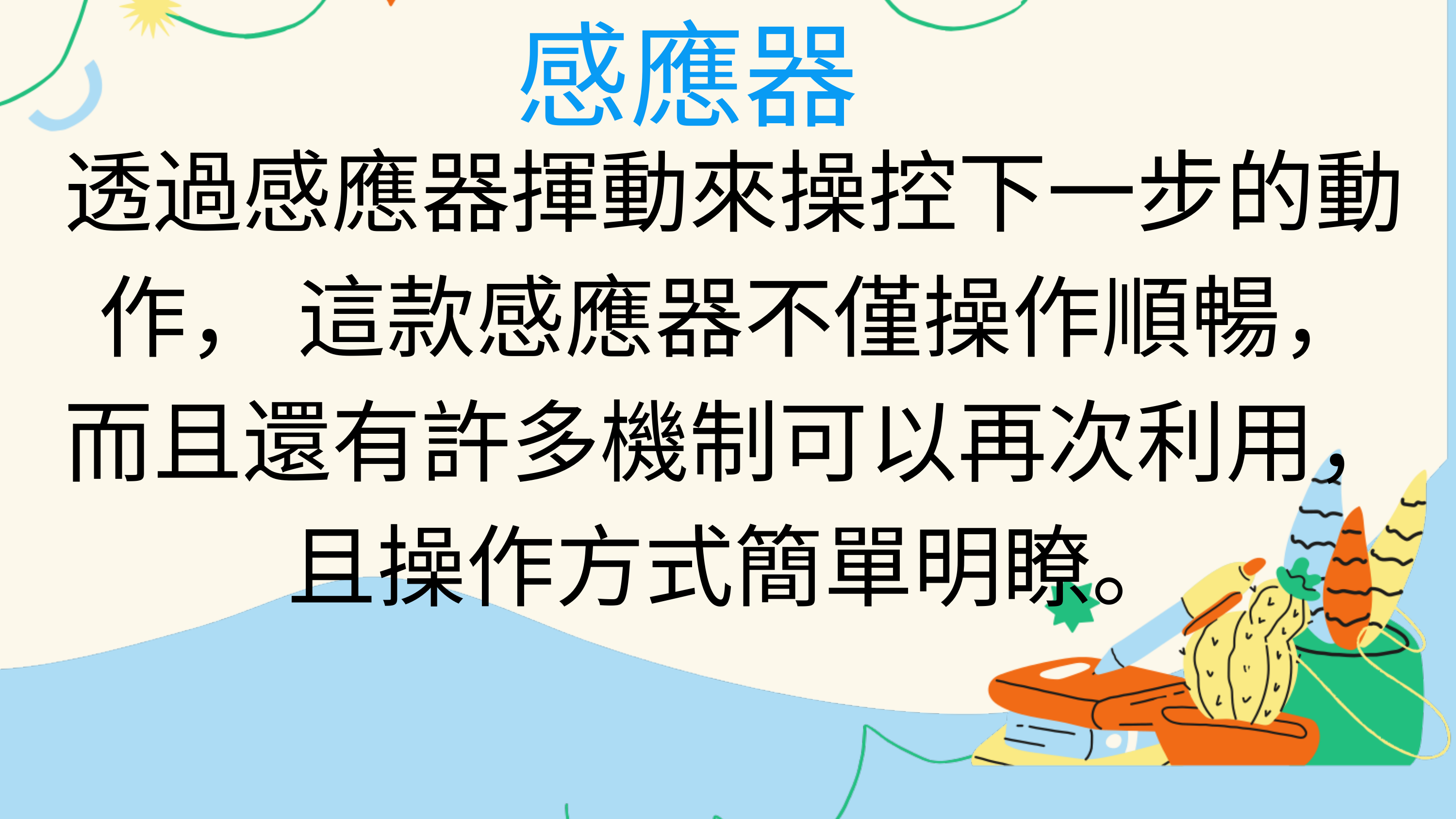

感應器
透過感應器揮動來操控下一步的動作， 這款感應器不僅操作順暢， 而且還有許多機制可以再次利用， 且操作方式簡單明瞭。